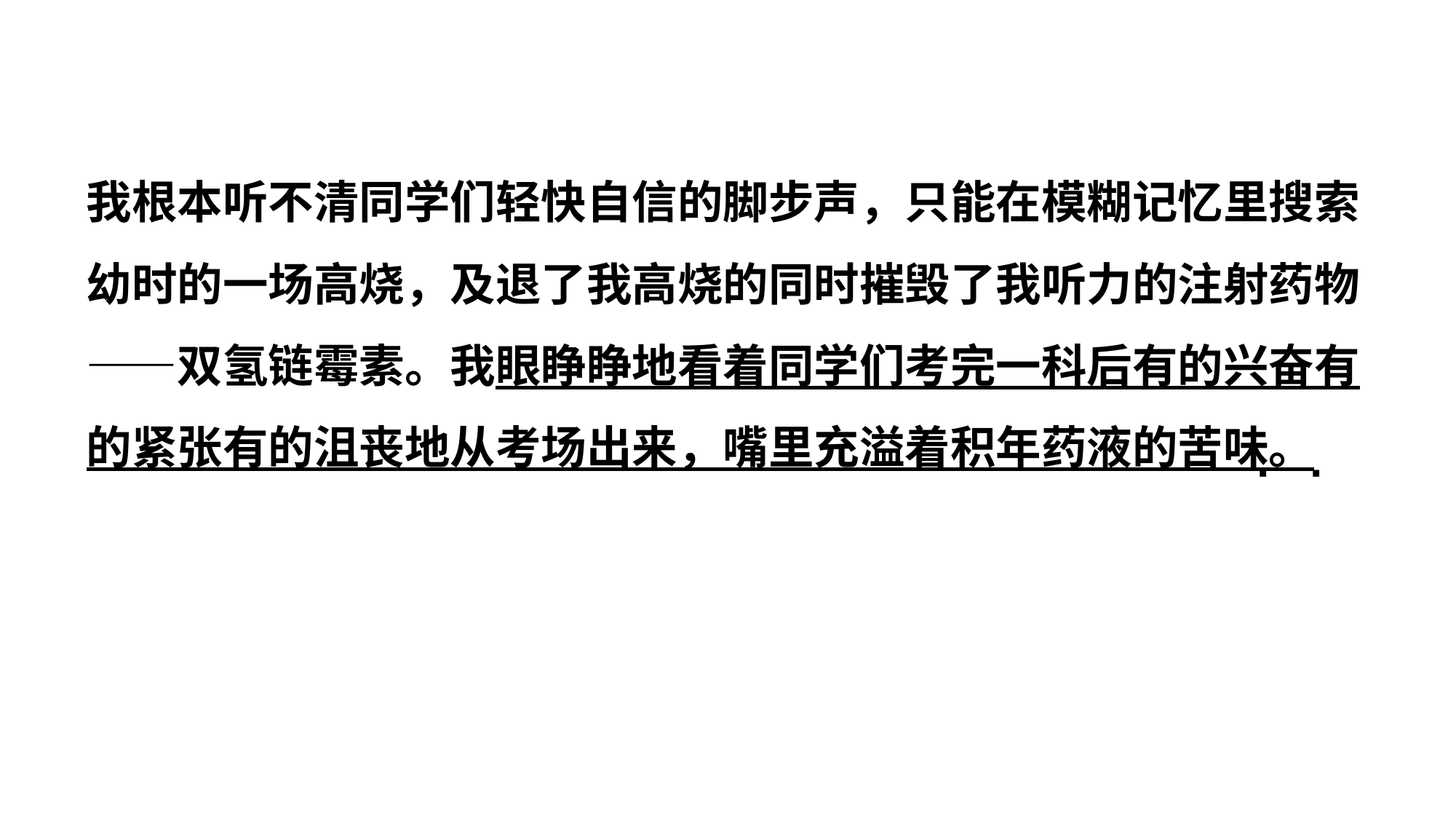

我根本听不清同学们轻快自信的脚步声，只能在模糊记忆里搜索幼时的一场高烧，及退了我高烧的同时摧毁了我听力的注射药物——双氢链霉素。我眼睁睁地看着同学们考完一科后有的兴奋有的紧张有的沮丧地从考场出来，嘴里充溢着积年药液的苦味。
·   ·